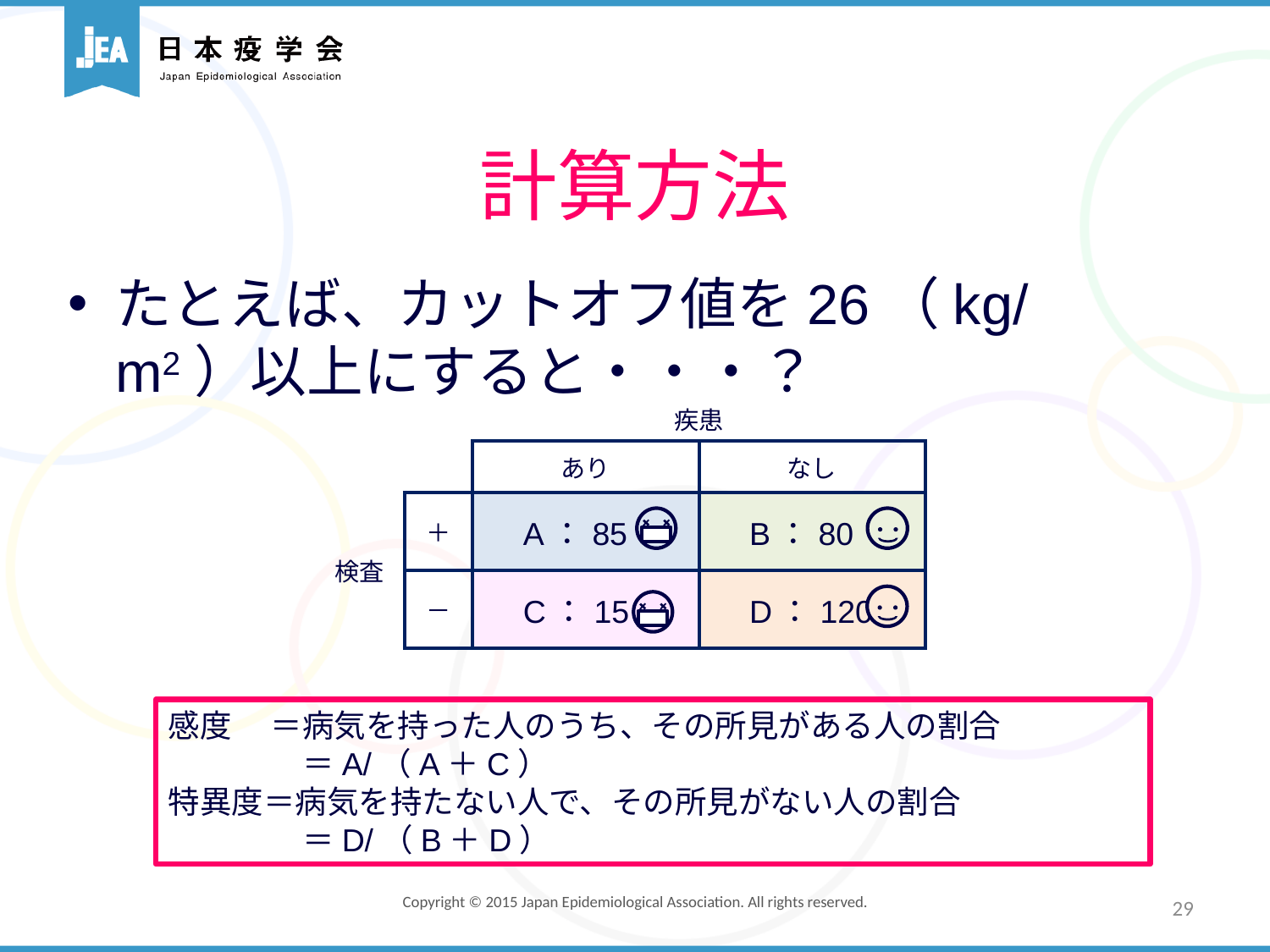

# 計算方法
たとえば、カットオフ値を26（kg/m2）以上にすると・・・？
|  |  | 疾患 |  |
| --- | --- | --- | --- |
|  |  | あり | なし |
| 検査 | ＋ | A：85 | B：80 |
|  | － | C：15 | D：120 |

感度　 ＝病気を持った人のうち、その所見がある人の割合
　　　　 ＝A/（A＋C）
特異度＝病気を持たない人で、その所見がない人の割合
　　　　 ＝D/（B＋D）
29